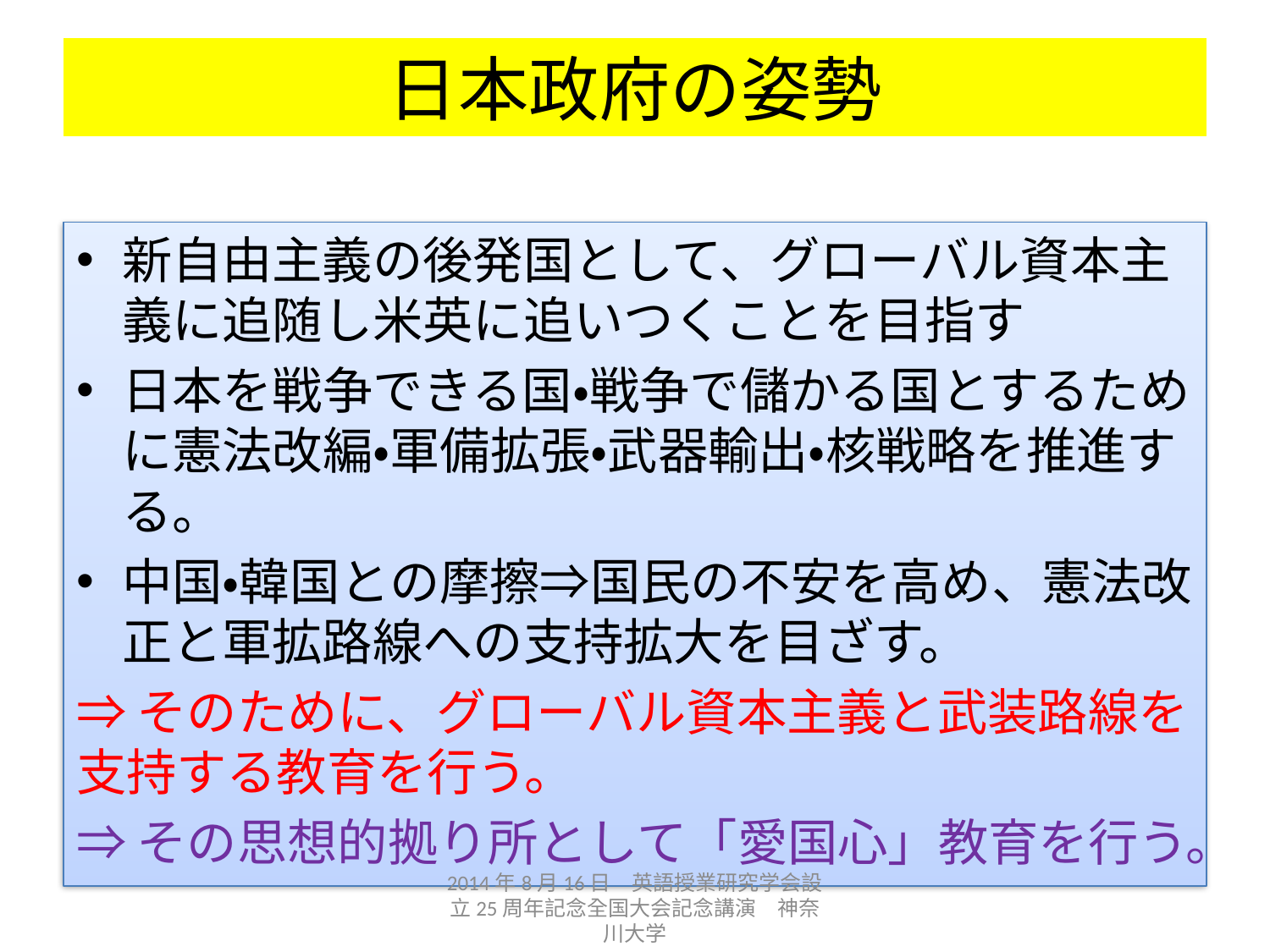

# 日本政府の姿勢
新自由主義の後発国として、グローバル資本主義に追随し米英に追いつくことを目指す
日本を戦争できる国・戦争で儲かる国とするために憲法改編・軍備拡張・武器輸出・核戦略を推進する。
中国・韓国との摩擦⇒国民の不安を高め、憲法改正と軍拡路線への支持拡大を目ざす。
⇒そのために、グローバル資本主義と武装路線を支持する教育を行う。
⇒その思想的拠り所として「愛国心」教育を行う。
2014年8月16日　英語授業研究学会設立25周年記念全国大会記念講演　神奈川大学